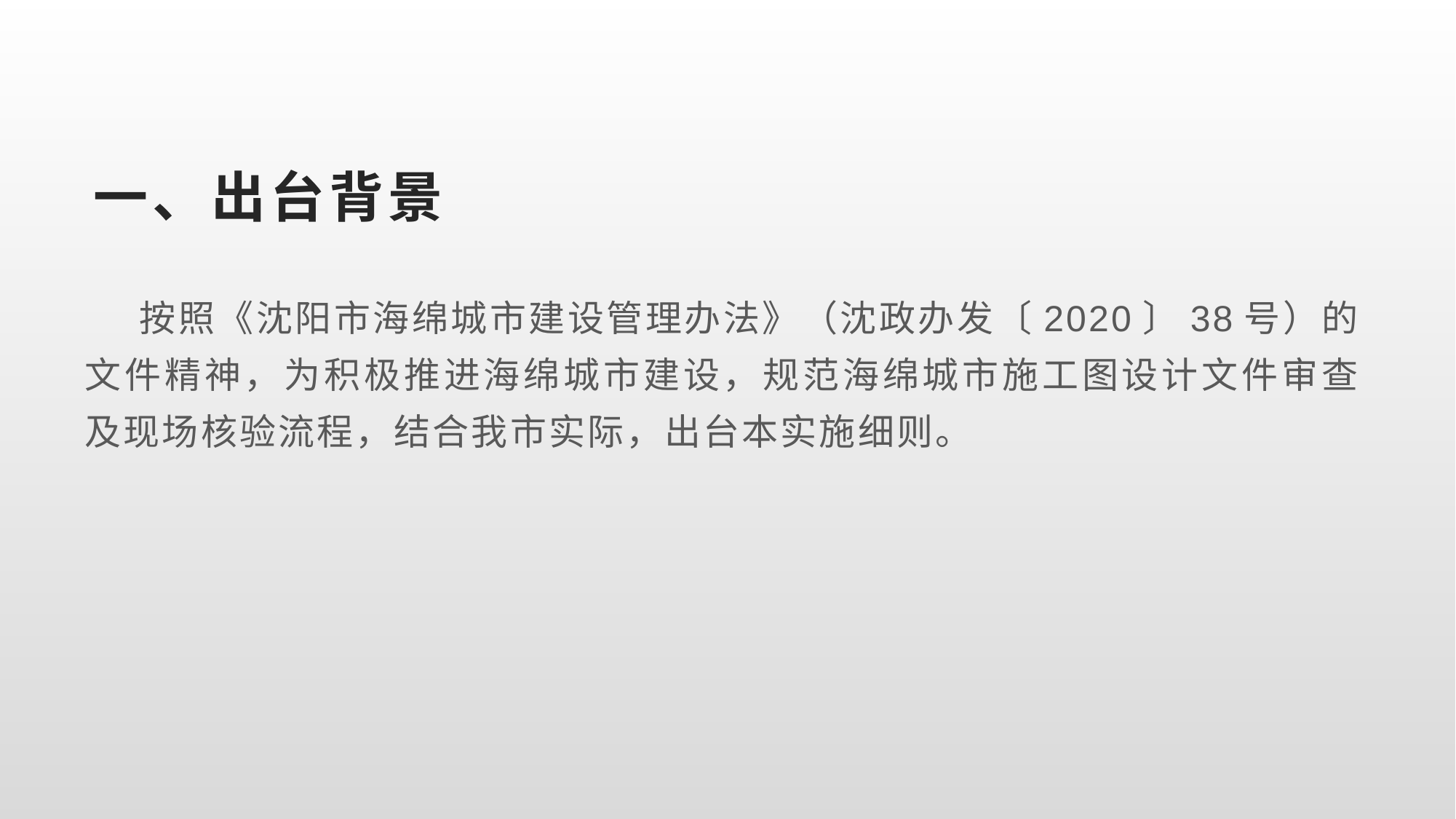

# 一、出台背景
按照《沈阳市海绵城市建设管理办法》（沈政办发〔2020〕38号）的文件精神，为积极推进海绵城市建设，规范海绵城市施工图设计文件审查及现场核验流程，结合我市实际，出台本实施细则。